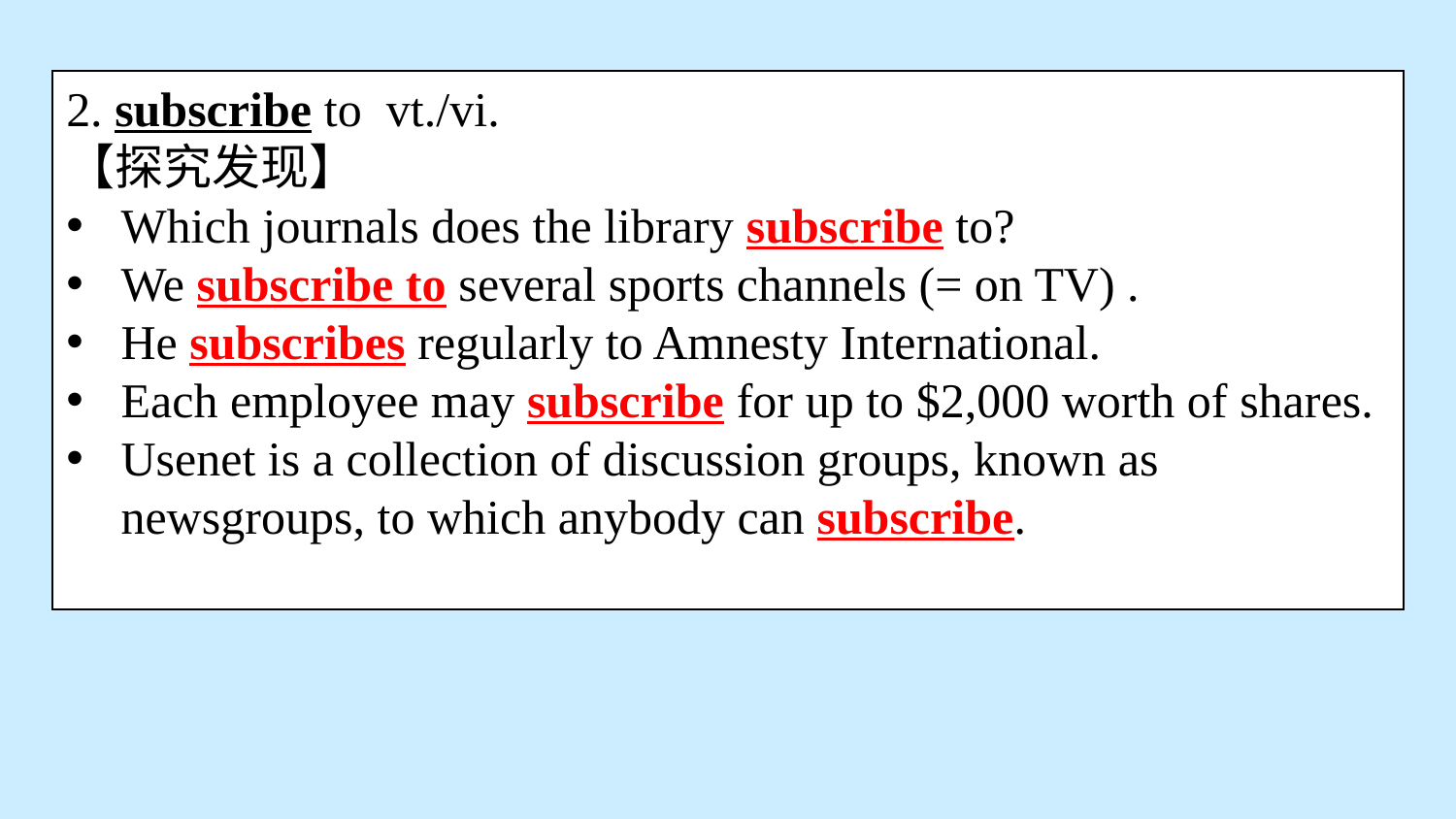

2. subscribe to  vt./vi.
【探究发现】
Which journals does the library subscribe to?
We subscribe to several sports channels (= on TV) .
He subscribes regularly to Amnesty International.
Each employee may subscribe for up to $2,000 worth of shares.
Usenet is a collection of discussion groups, known as newsgroups, to which anybody can subscribe.